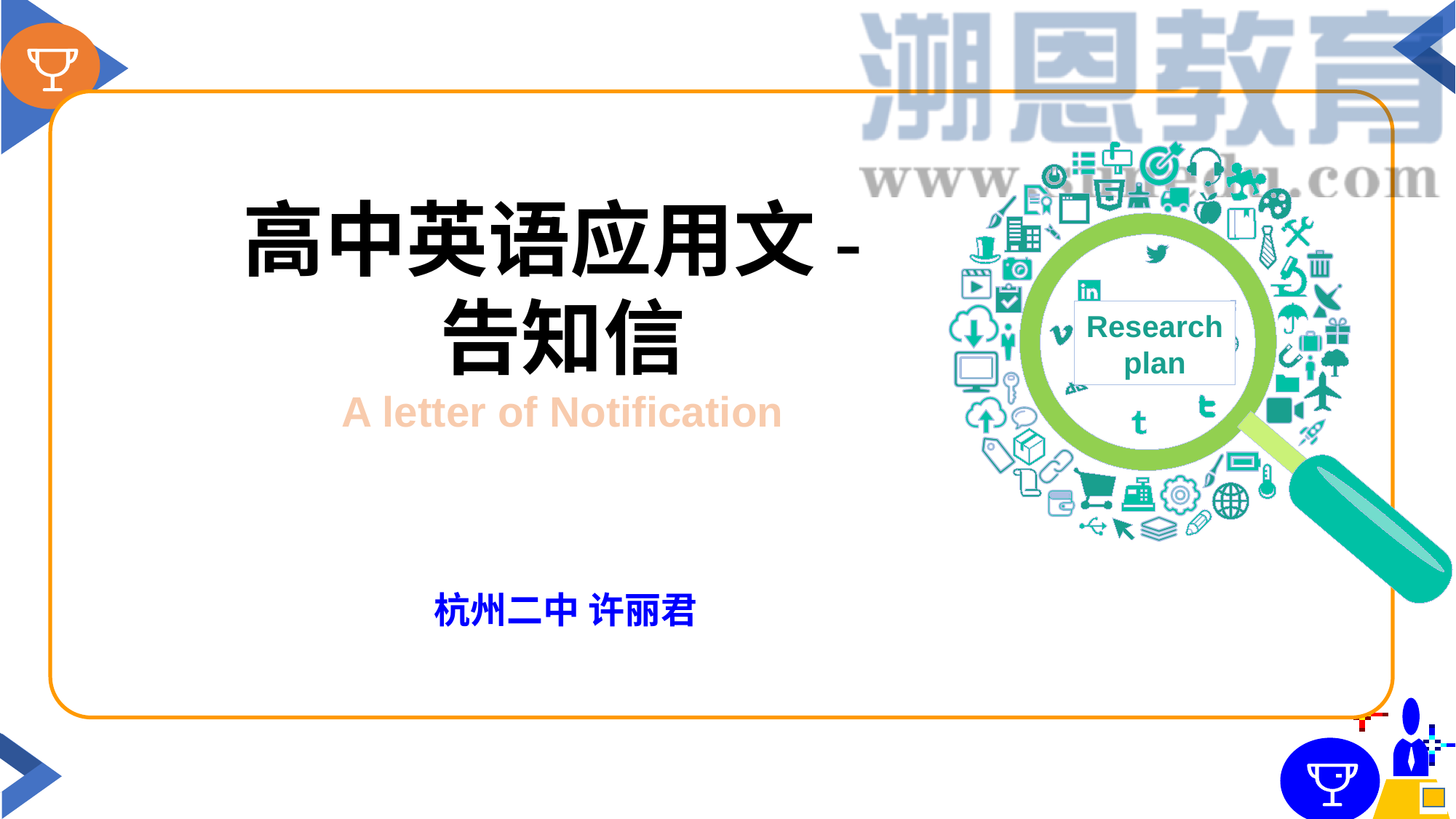

Research
plan

高中英语应用文-告知信
A letter of Notification

杭州二中 许丽君